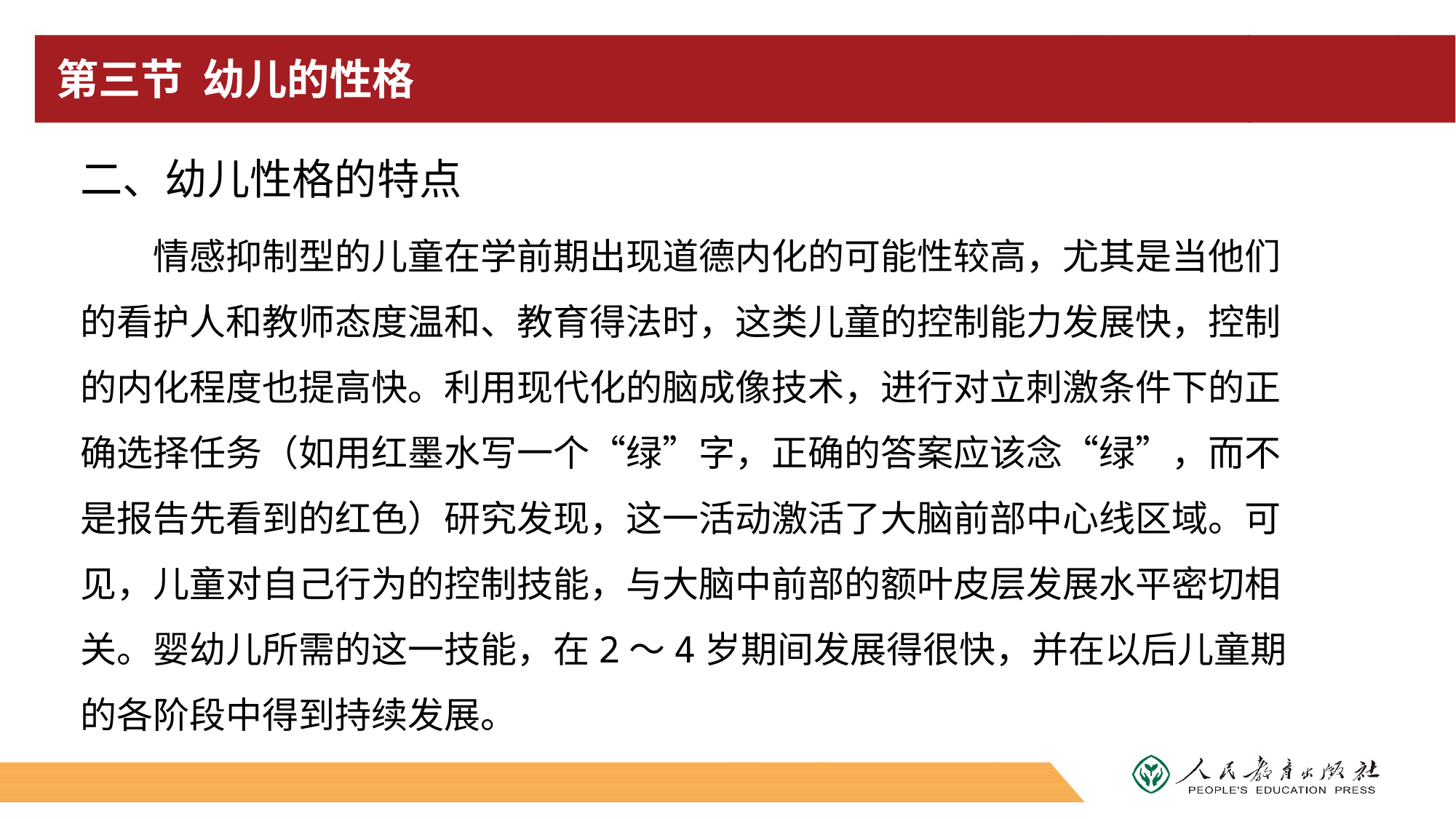

# 第三节  幼儿的性格
二、幼儿性格的特点
情感抑制型的儿童在学前期出现道德内化的可能性较高，尤其是当他们的看护人和教师态度温和、教育得法时，这类儿童的控制能力发展快，控制的内化程度也提高快。利用现代化的脑成像技术，进行对立刺激条件下的正确选择任务（如用红墨水写一个“绿”字，正确的答案应该念“绿”，而不是报告先看到的红色）研究发现，这一活动激活了大脑前部中心线区域。可见，儿童对自己行为的控制技能，与大脑中前部的额叶皮层发展水平密切相关。婴幼儿所需的这一技能，在2～4岁期间发展得很快，并在以后儿童期的各阶段中得到持续发展。